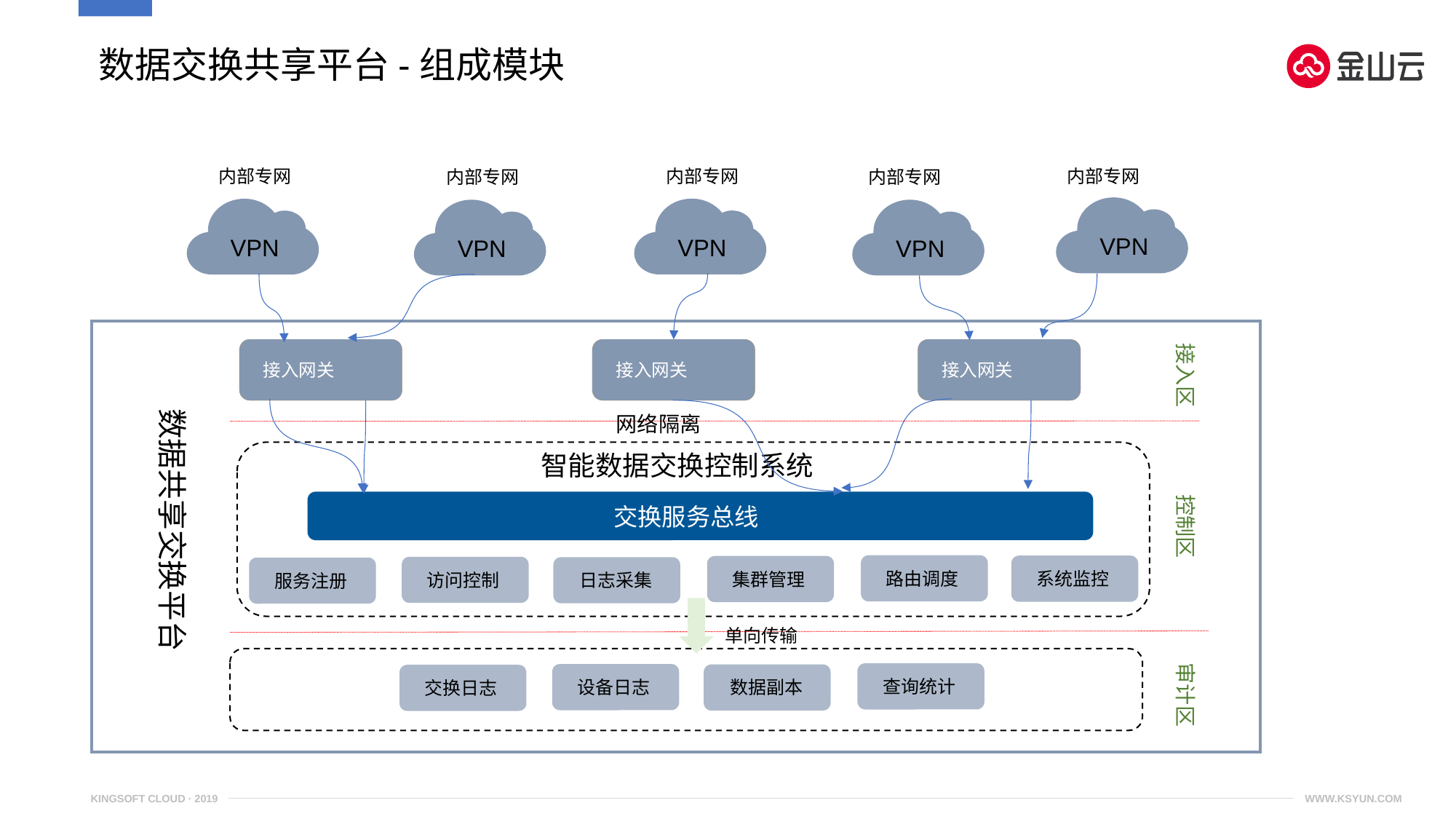

数据交换共享平台-组成模块
内部专网
内部专网
内部专网
内部专网
内部专网

     VPN

     VPN

     VPN

     VPN

     VPN

接入区
接入网关
接入网关
接入网关
接入网关
接入网关
接入网关
数据共享交换平台
网络隔离

智能数据交换控制系统
控制区

交换服务总线

路由调度
系统监控
集群管理
访问控制
日志采集
服务注册

单向传输

审计区

查询统计
设备日志
数据副本
交换日志